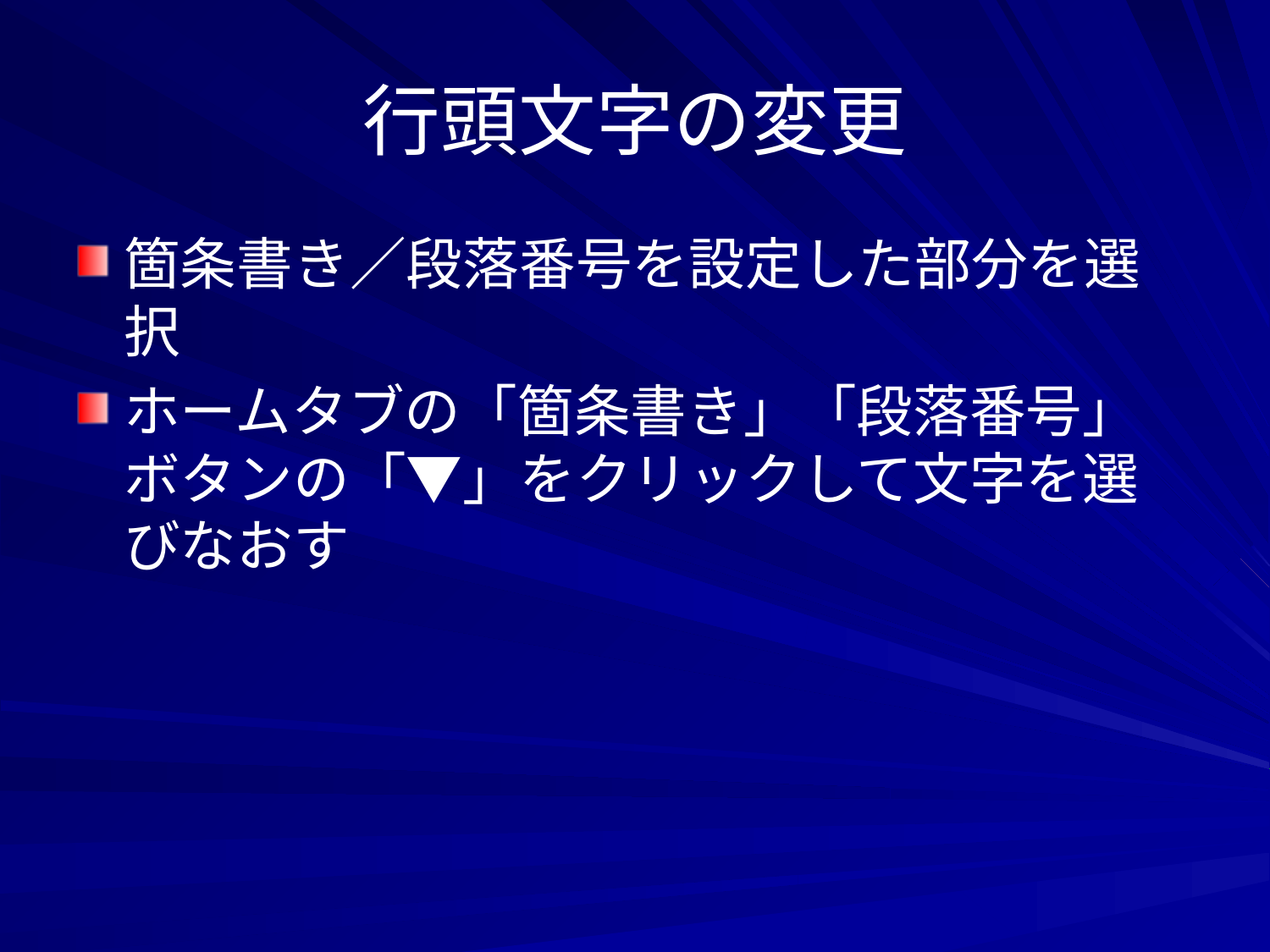

# 行頭文字の変更
箇条書き／段落番号を設定した部分を選択
ホームタブの「箇条書き」「段落番号」ボタンの「▼」をクリックして文字を選びなおす